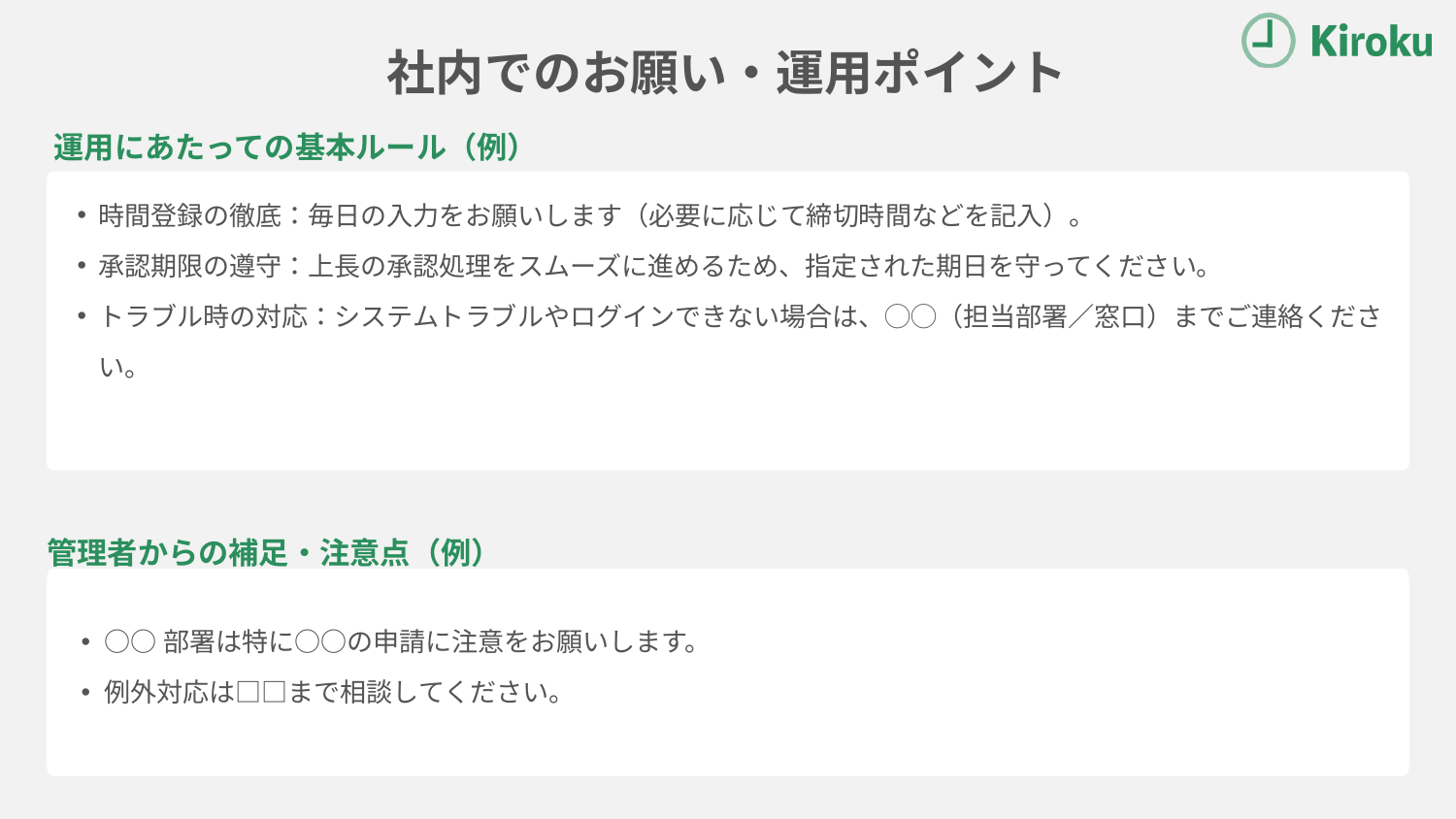

社内でのお願い・運用ポイント
運用にあたっての基本ルール（例）

時間登録の徹底：毎日の入力をお願いします（必要に応じて締切時間などを記入）。
承認期限の遵守：上長の承認処理をスムーズに進めるため、指定された期日を守ってください。
トラブル時の対応：システムトラブルやログインできない場合は、◯◯（担当部署／窓口）までご連絡ください。
管理者からの補足・注意点（例）

○○部署は特に○○の申請に注意をお願いします。
例外対応は□□まで相談してください。